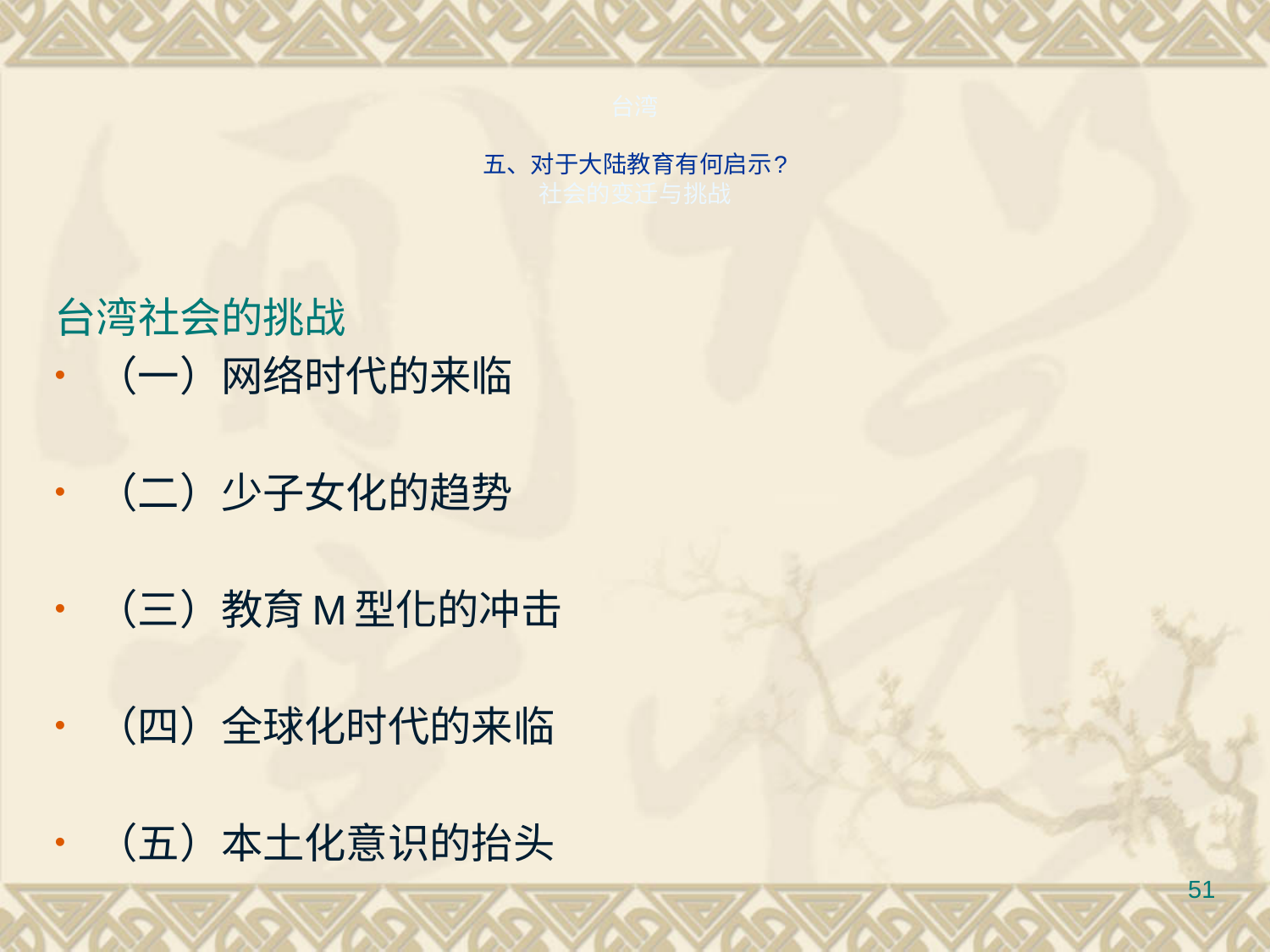

# 台湾 五、对于大陆教育有何启示? 社会的变迁与挑战

台湾社会的挑战
（一）网络时代的来临

（二）少子女化的趋势

（三）教育M型化的冲击

（四）全球化时代的来临

（五）本土化意识的抬头
51